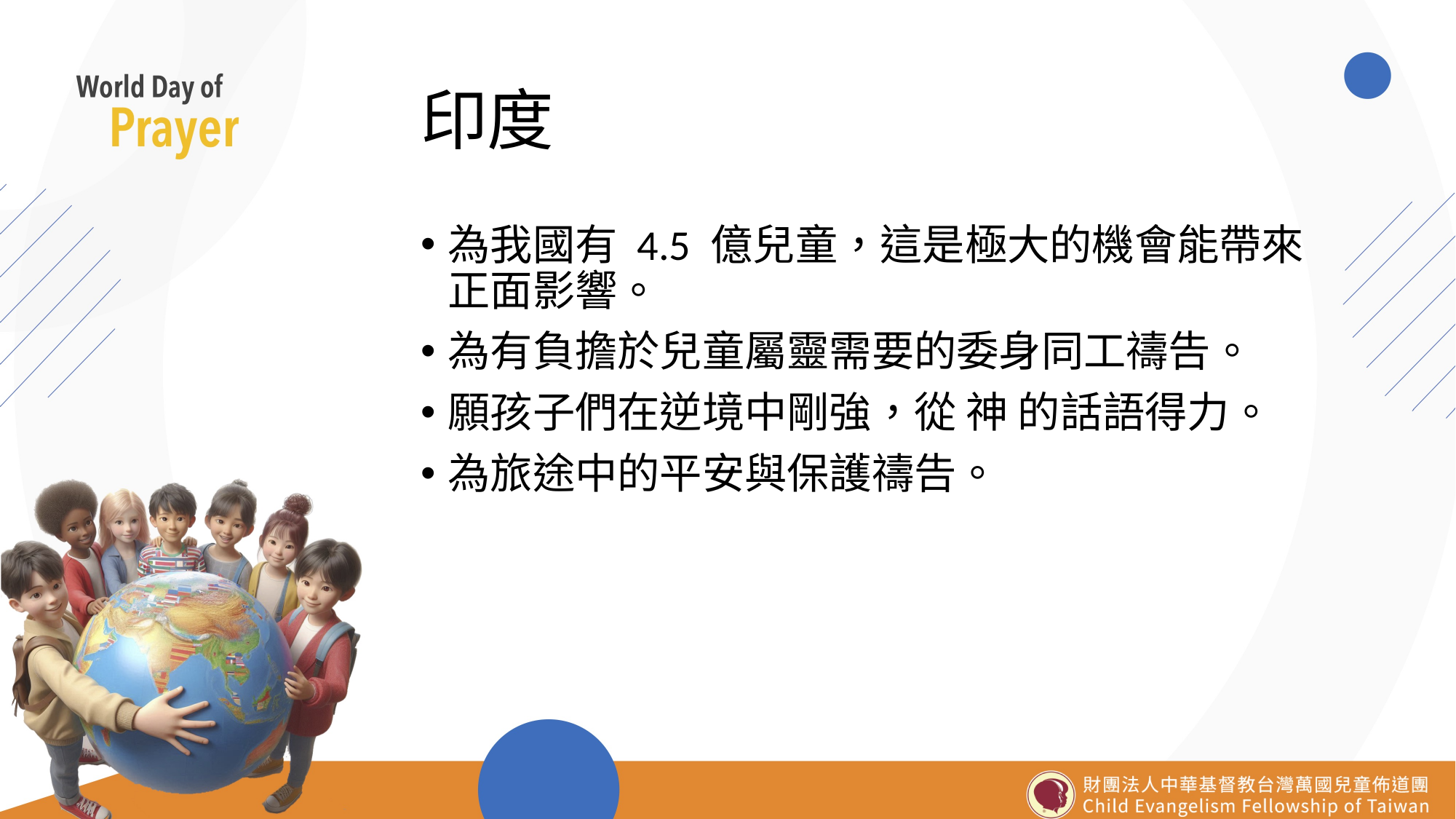

# 印度
為我國有 4.5 億兒童，這是極大的機會能帶來正面影響。
為有負擔於兒童屬靈需要的委身同工禱告。
願孩子們在逆境中剛強，從 神 的話語得力。
為旅途中的平安與保護禱告。